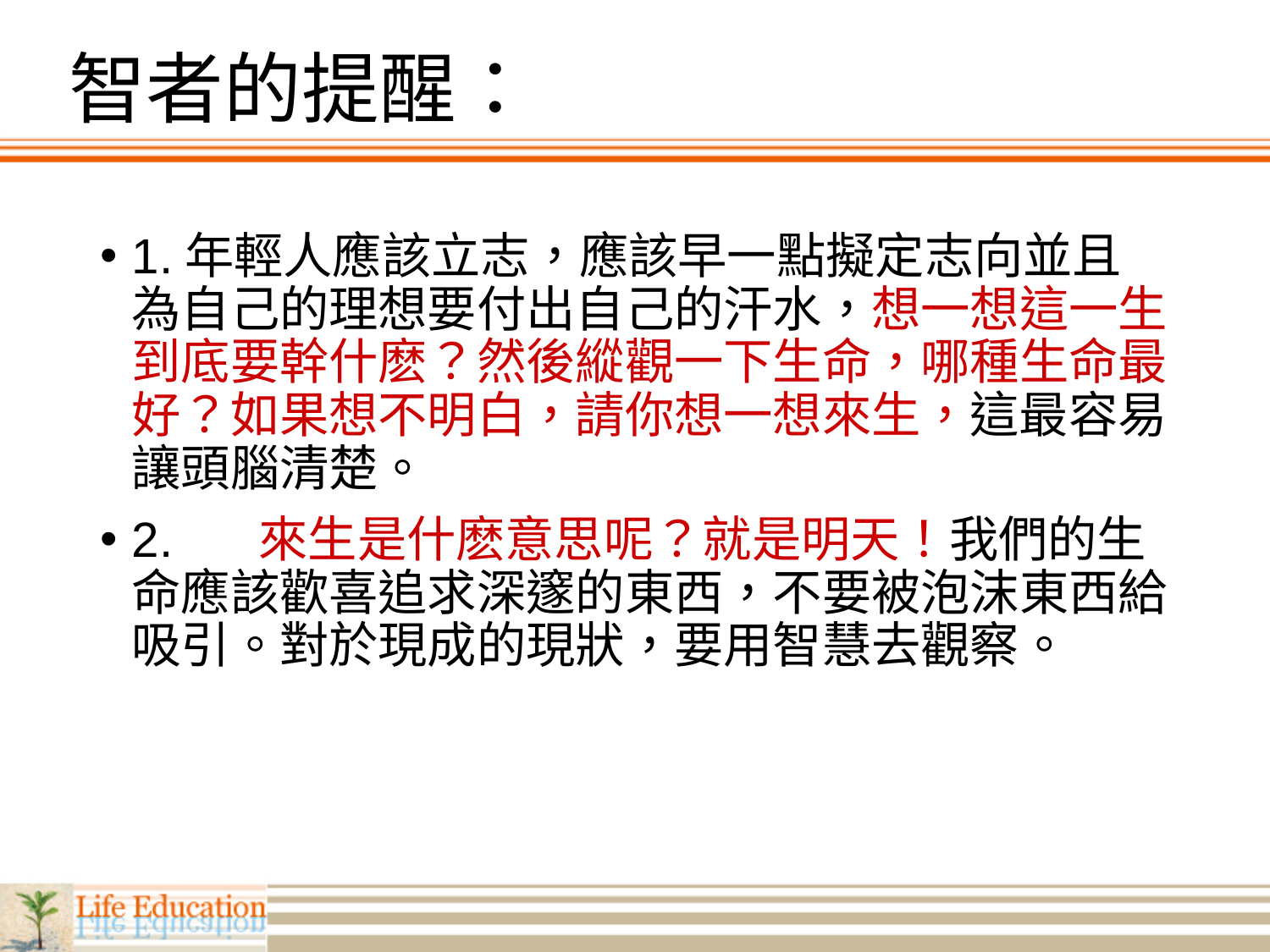

# 智者的提醒：
1.年輕人應該立志，應該早一點擬定志向並且為自己的理想要付出自己的汗水，想一想這一生到底要幹什麽？然後縱觀一下生命，哪種生命最好？如果想不明白，請你想一想來生，這最容易讓頭腦清楚。
2.	來生是什麽意思呢？就是明天！我們的生命應該歡喜追求深邃的東西，不要被泡沫東西給吸引。對於現成的現狀，要用智慧去觀察。